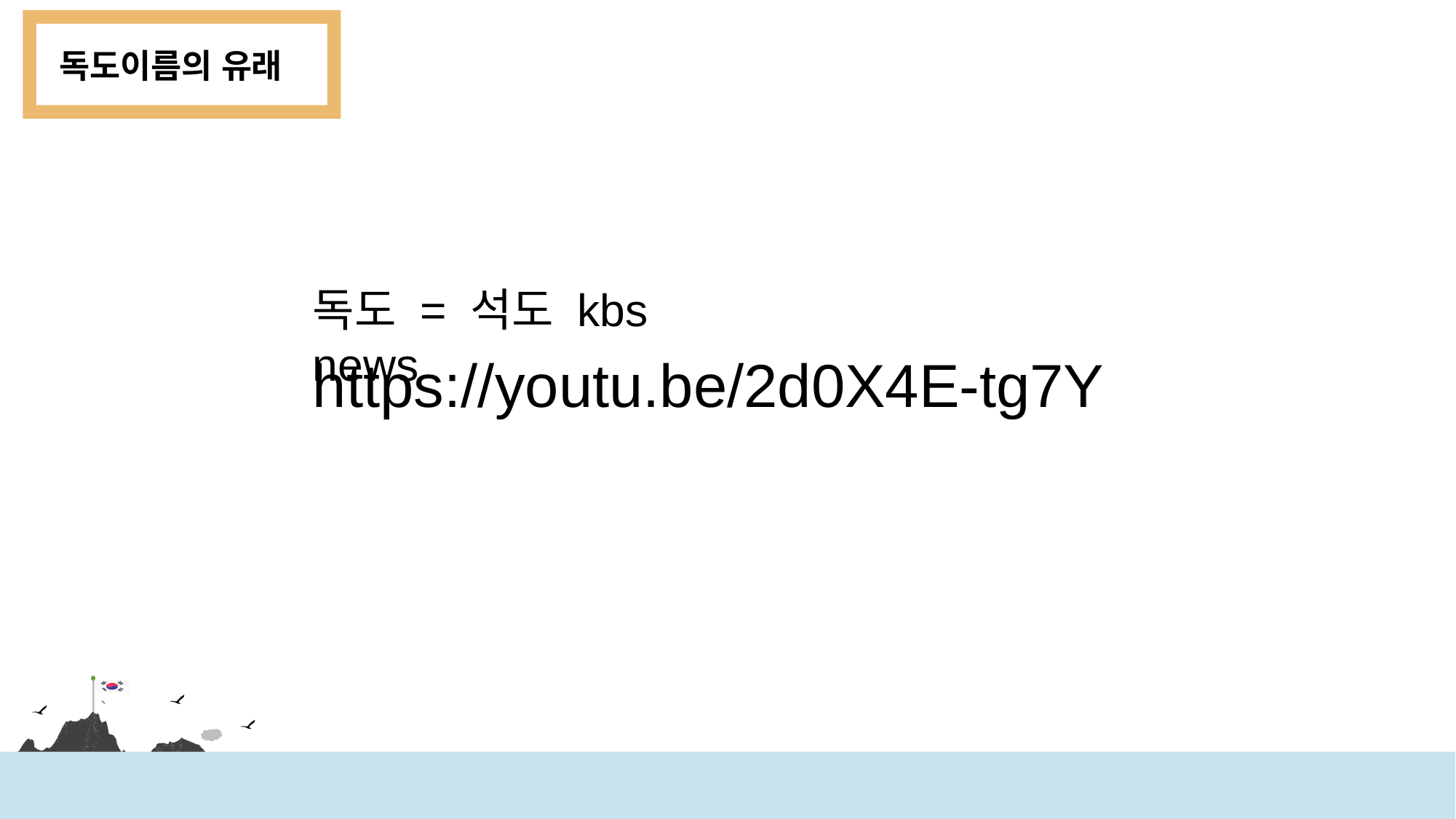

독도이름의 유래
독도 = 석도 kbs news
https://youtu.be/2d0X4E-tg7Y